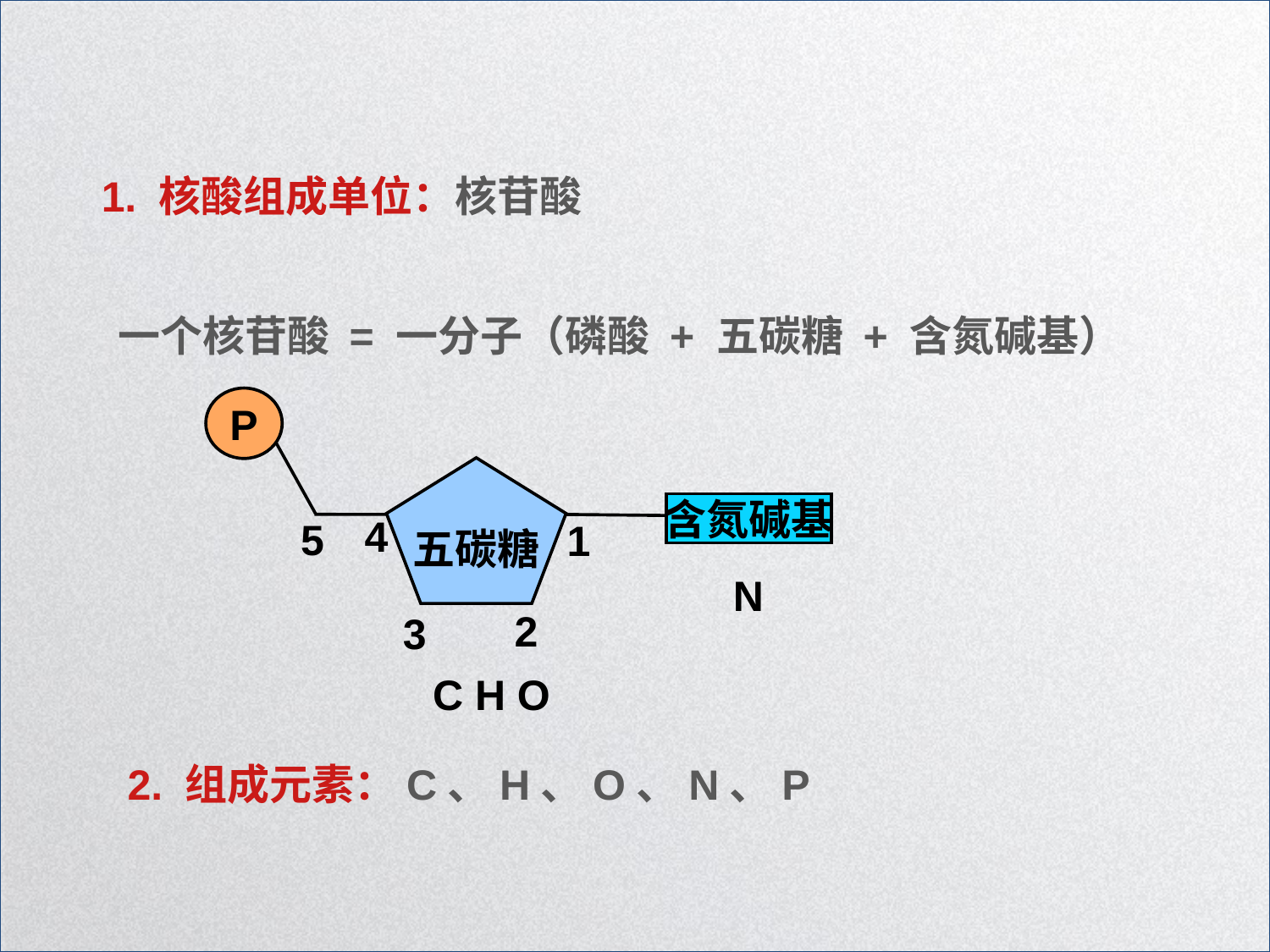

1. 核酸组成单位：核苷酸
一个核苷酸 = 一分子（磷酸 + 五碳糖 + 含氮碱基）
P

五碳糖
含氮碱基
4
5
1

N
2
3
C H O
2. 组成元素：C、H、O、N、P